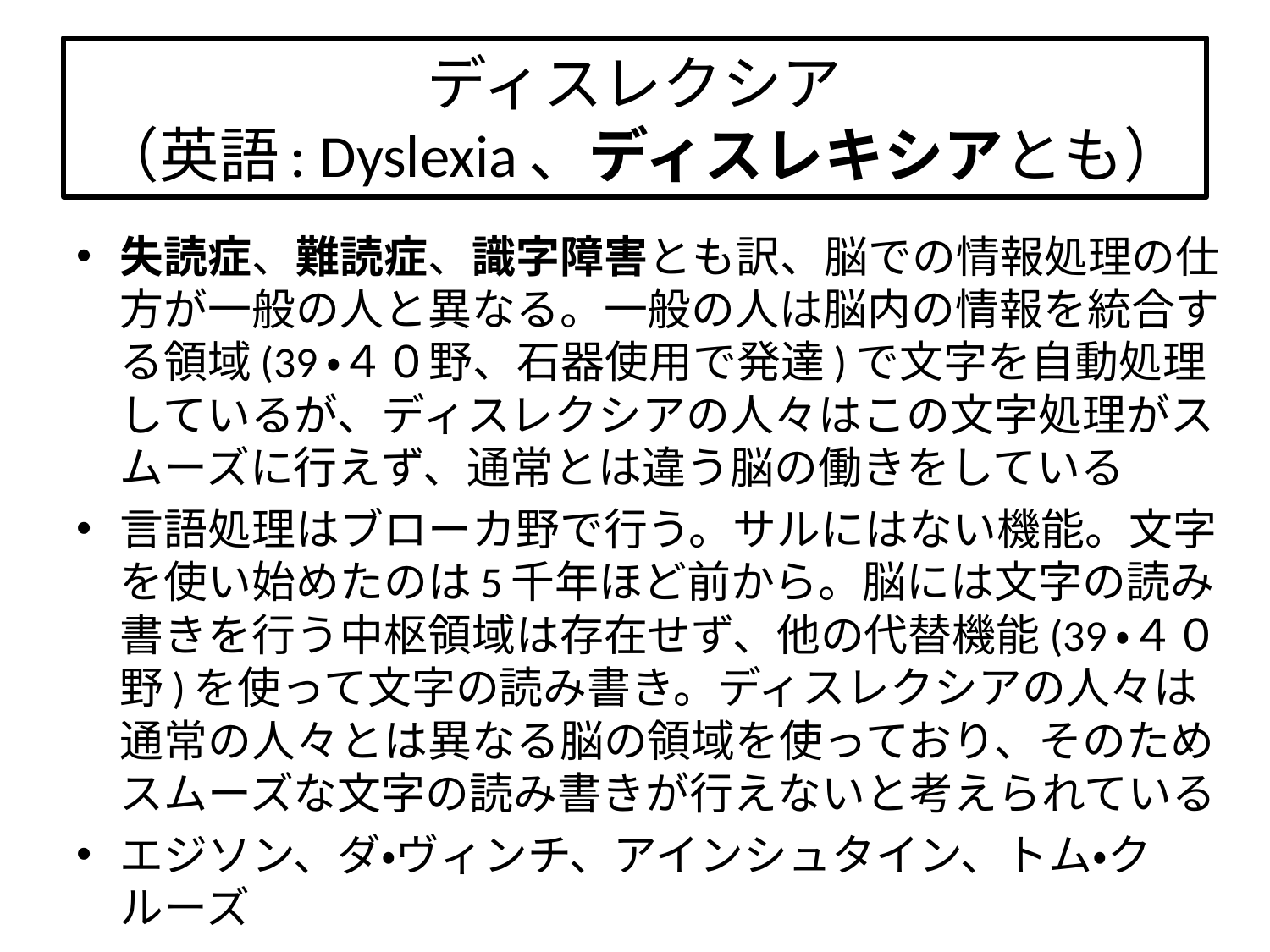

# ディスレクシア （英語: Dyslexia、ディスレキシアとも）
失読症、難読症、識字障害とも訳、脳での情報処理の仕方が一般の人と異なる。一般の人は脳内の情報を統合する領域(39・４０野、石器使用で発達)で文字を自動処理しているが、ディスレクシアの人々はこの文字処理がスムーズに行えず、通常とは違う脳の働きをしている
言語処理はブローカ野で行う。サルにはない機能。文字を使い始めたのは5千年ほど前から。脳には文字の読み書きを行う中枢領域は存在せず、他の代替機能(39・４０野)を使って文字の読み書き。ディスレクシアの人々は通常の人々とは異なる脳の領域を使っており、そのためスムーズな文字の読み書きが行えないと考えられている
エジソン、ダ・ヴィンチ、アインシュタイン、トム・クルーズ